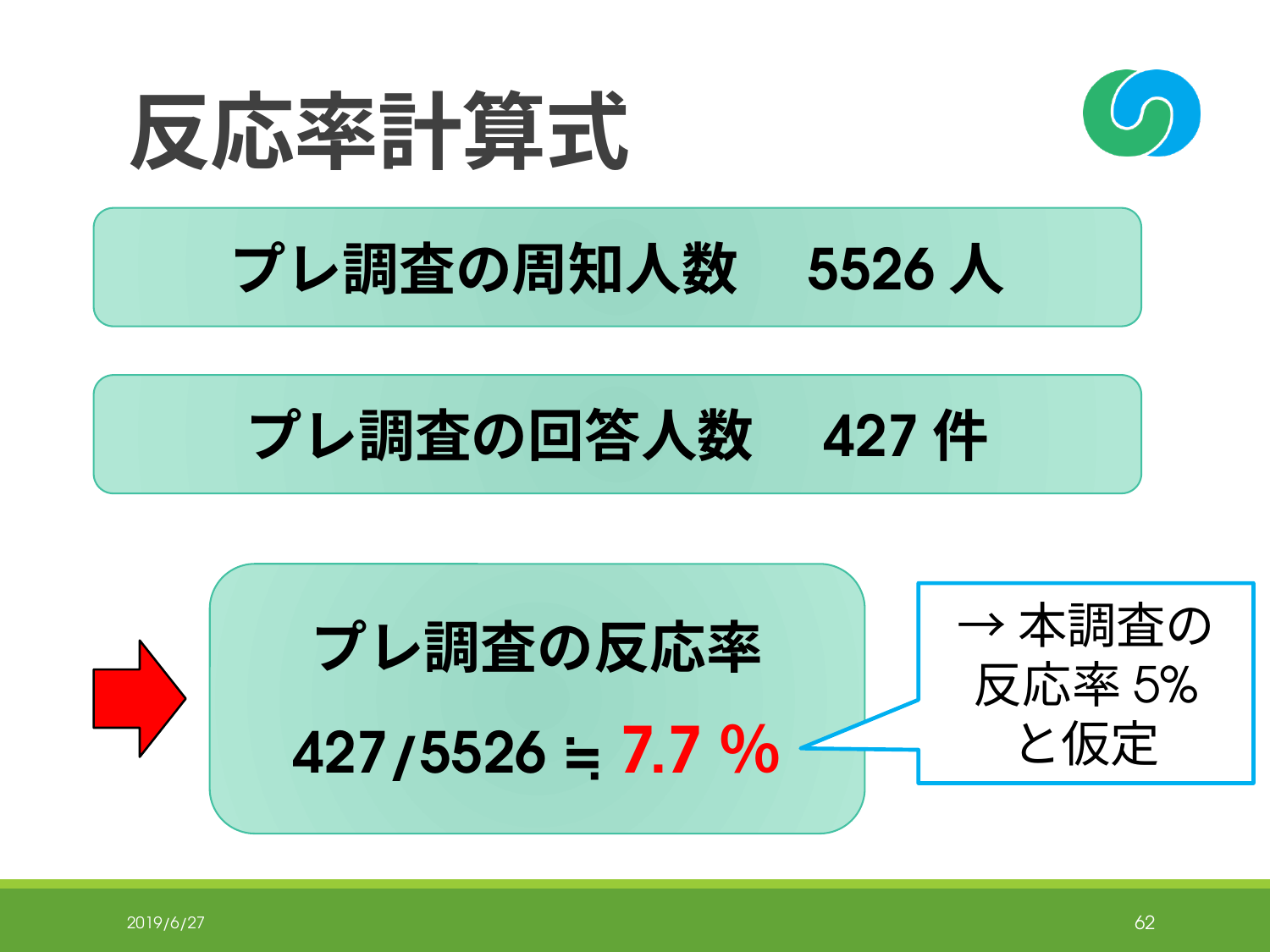

# 反応率計算式
プレ調査の周知人数　5526人

プレ調査の回答人数　427件
プレ調査の反応率

427/5526 ≒ 7.7％
→本調査の
反応率5%
と仮定

2019/6/27
62